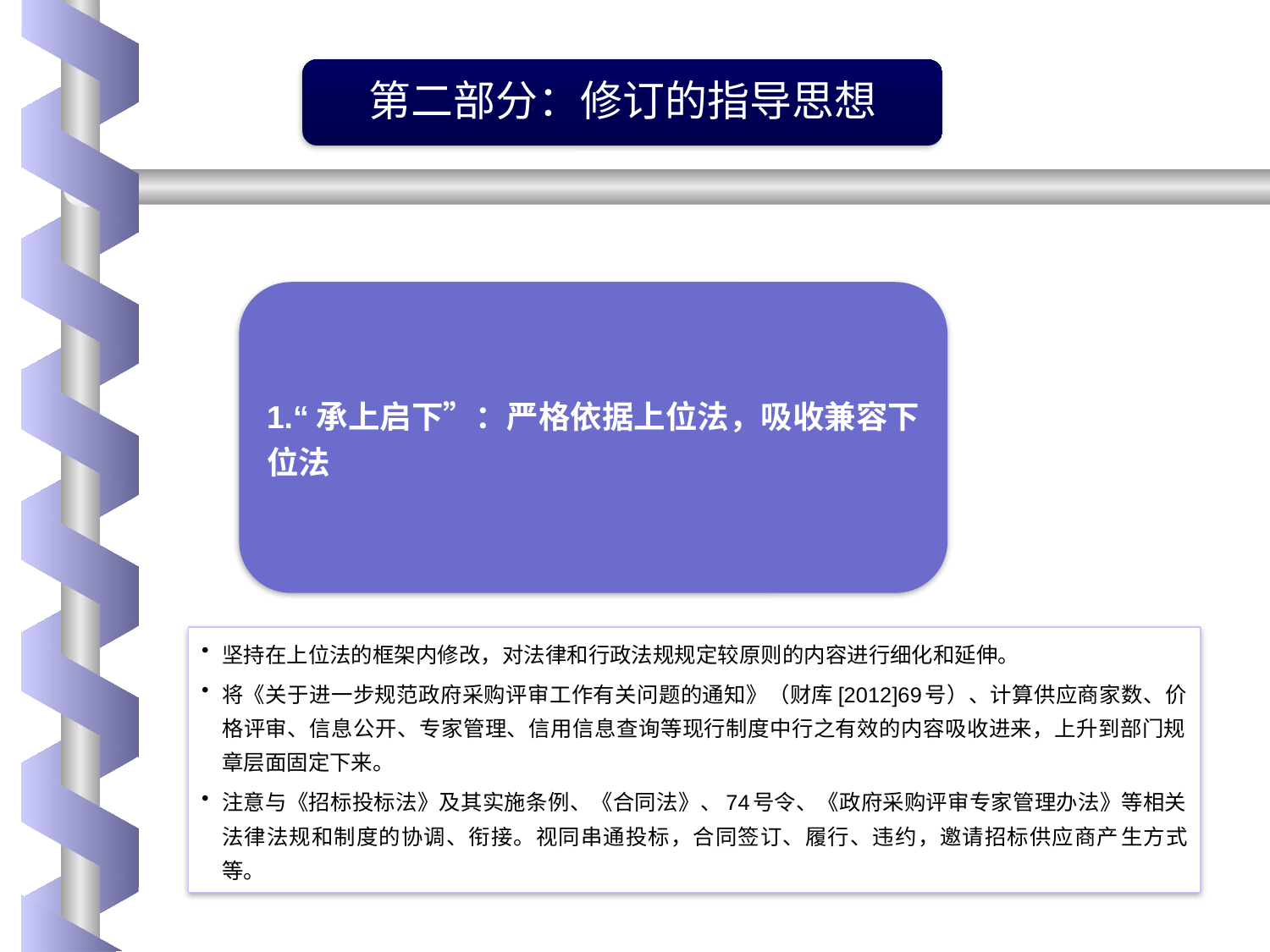

第二部分：修订的指导思想
1.“承上启下”：严格依据上位法，吸收兼容下位法
坚持在上位法的框架内修改，对法律和行政法规规定较原则的内容进行细化和延伸。
将《关于进一步规范政府采购评审工作有关问题的通知》（财库[2012]69号）、计算供应商家数、价格评审、信息公开、专家管理、信用信息查询等现行制度中行之有效的内容吸收进来，上升到部门规章层面固定下来。
注意与《招标投标法》及其实施条例、《合同法》、74号令、《政府采购评审专家管理办法》等相关法律法规和制度的协调、衔接。视同串通投标，合同签订、履行、违约，邀请招标供应商产生方式等。